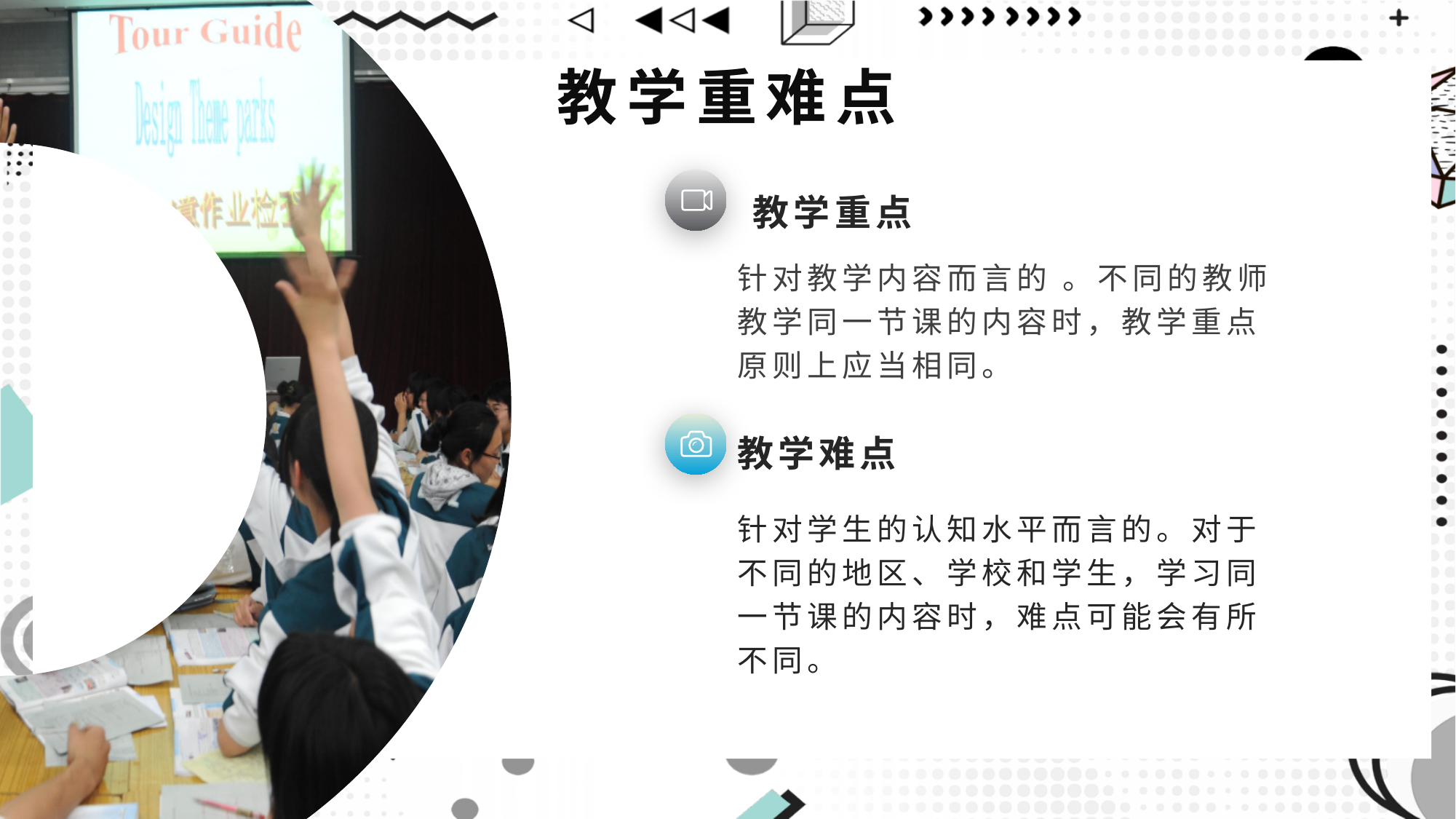

教学重难点

教学重点
针对教学内容而言的 。不同的教师教学同一节课的内容时，教学重点原则上应当相同。

教学难点
针对学生的认知水平而言的。对于不同的地区、学校和学生，学习同一节课的内容时，难点可能会有所不同。